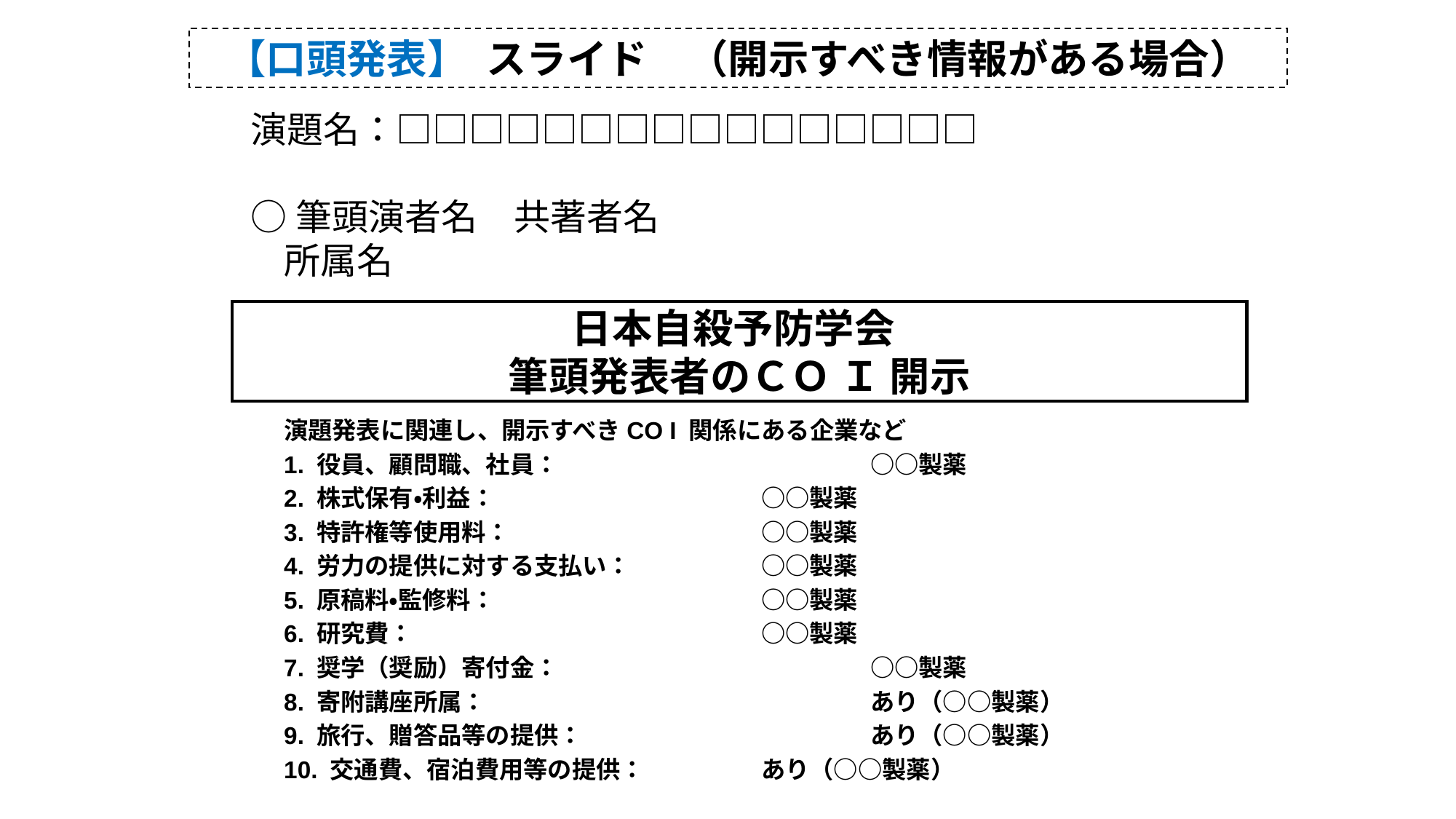

【口頭発表】  スライド　（開示すべき情報がある場合）
演題名：□□□□□□□□□□□□□□□□

○筆頭演者名　共著者名
   所属名

  日本自殺予防学会
筆頭発表者のＣＯ Ｉ 開示
演題発表に関連し、開示すべきCO I 関係にある企業など
1. 役員、顧問職、社員：			○○製薬
2. 株式保有・利益：			○○製薬
3. 特許権等使用料：			○○製薬
4. 労力の提供に対する支払い：		○○製薬
5. 原稿料・監修料：			○○製薬
6. 研究費：				○○製薬
7. 奨学（奨励）寄付金：			○○製薬
8. 寄附講座所属：				あり（○○製薬）
9. 旅行、贈答品等の提供：			あり（○○製薬）
10. 交通費、宿泊費用等の提供：		あり（○○製薬）